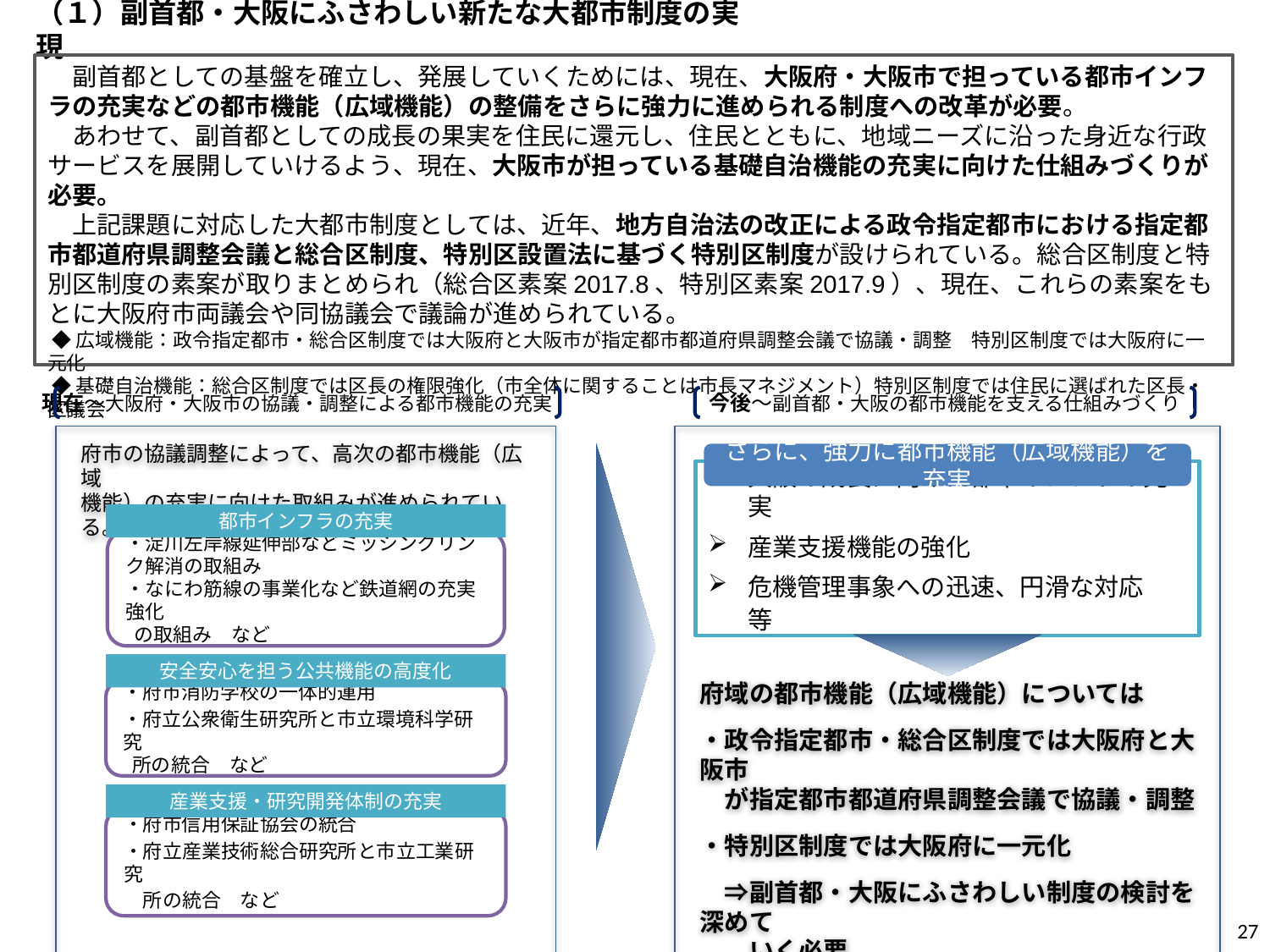

（１）副首都・大阪にふさわしい新たな大都市制度の実現
　副首都としての基盤を確立し、発展していくためには、現在、大阪府・大阪市で担っている都市インフラの充実などの都市機能（広域機能）の整備をさらに強力に進められる制度への改革が必要。
　あわせて、副首都としての成長の果実を住民に還元し、住民とともに、地域ニーズに沿った身近な行政サービスを展開していけるよう、現在、大阪市が担っている基礎自治機能の充実に向けた仕組みづくりが必要。
　上記課題に対応した大都市制度としては、近年、地方自治法の改正による政令指定都市における指定都市都道府県調整会議と総合区制度、特別区設置法に基づく特別区制度が設けられている。総合区制度と特別区制度の素案が取りまとめられ（総合区素案2017.8、特別区素案2017.9）、現在、これらの素案をもとに大阪府市両議会や同協議会で議論が進められている。
 ◆広域機能：政令指定都市・総合区制度では大阪府と大阪市が指定都市都道府県調整会議で協議・調整　特別区制度では大阪府に一元化
 ◆基礎自治機能：総合区制度では区長の権限強化（市全体に関することは市長マネジメント）特別区制度では住民に選ばれた区長・区議会
現在～大阪府・大阪市の協議・調整による都市機能の充実
今後～副首都・大阪の都市機能を支える仕組みづくり

府市の協議調整によって、高次の都市機能（広域
機能）の充実に向けた取組みが進められている。

府域の都市機能（広域機能）については

・政令指定都市・総合区制度では大阪府と大阪市
　が指定都市都道府県調整会議で協議・調整

・特別区制度では大阪府に一元化

　⇒副首都・大阪にふさわしい制度の検討を深めて
　　いく必要
さらに、強力に都市機能（広域機能）を充実
大阪の成長に向けた都市インフラの充実
産業支援機能の強化
危機管理事象への迅速、円滑な対応　等
都市インフラの充実
・淀川左岸線延伸部などミッシングリンク解消の取組み
・なにわ筋線の事業化など鉄道網の充実強化
 の取組み　など

安全安心を担う公共機能の高度化
・府市消防学校の一体的運用
・府立公衆衛生研究所と市立環境科学研究
 所の統合　など
産業支援・研究開発体制の充実
・府市信用保証協会の統合
・府立産業技術総合研究所と市立工業研究
　所の統合　など
27